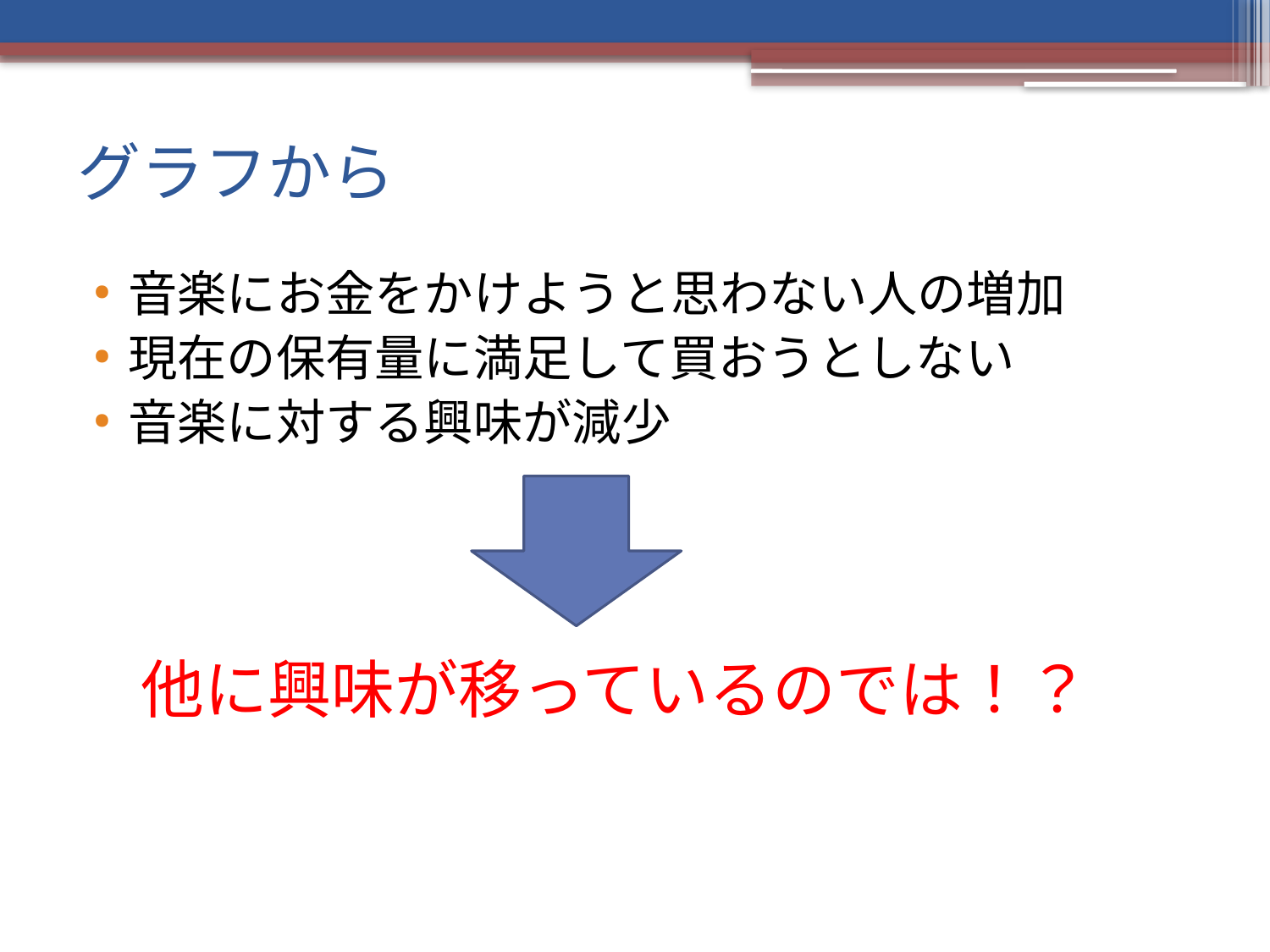

# グラフから
音楽にお金をかけようと思わない人の増加
現在の保有量に満足して買おうとしない
音楽に対する興味が減少

　他に興味が移っているのでは！？